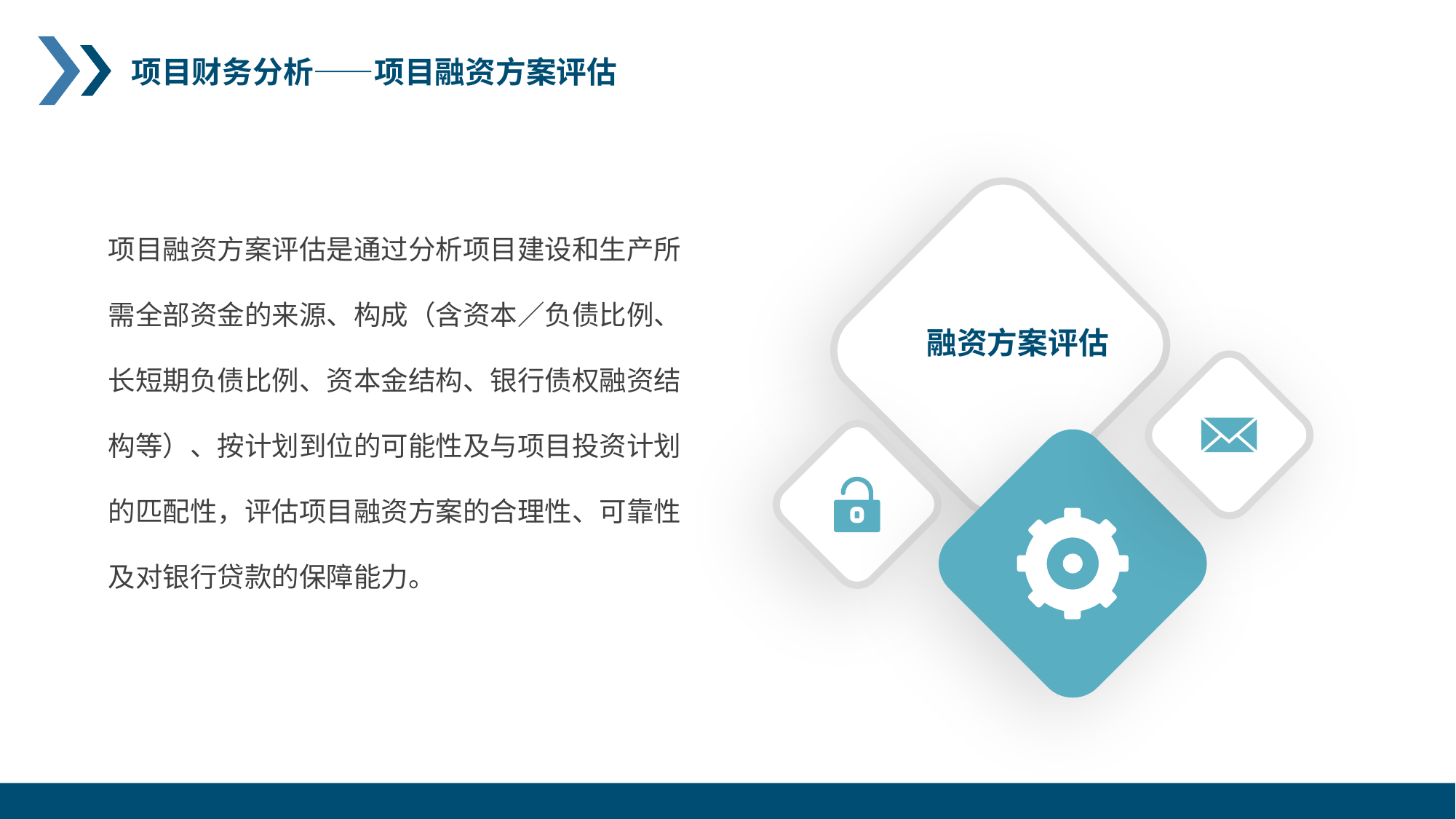

项目财务分析——项目融资方案评估
项目融资方案评估是通过分析项目建设和生产所需全部资金的来源、构成（含资本／负债比例、长短期负债比例、资本金结构、银行债权融资结构等）、按计划到位的可能性及与项目投资计划的匹配性，评估项目融资方案的合理性、可靠性及对银行贷款的保障能力。

融资方案评估